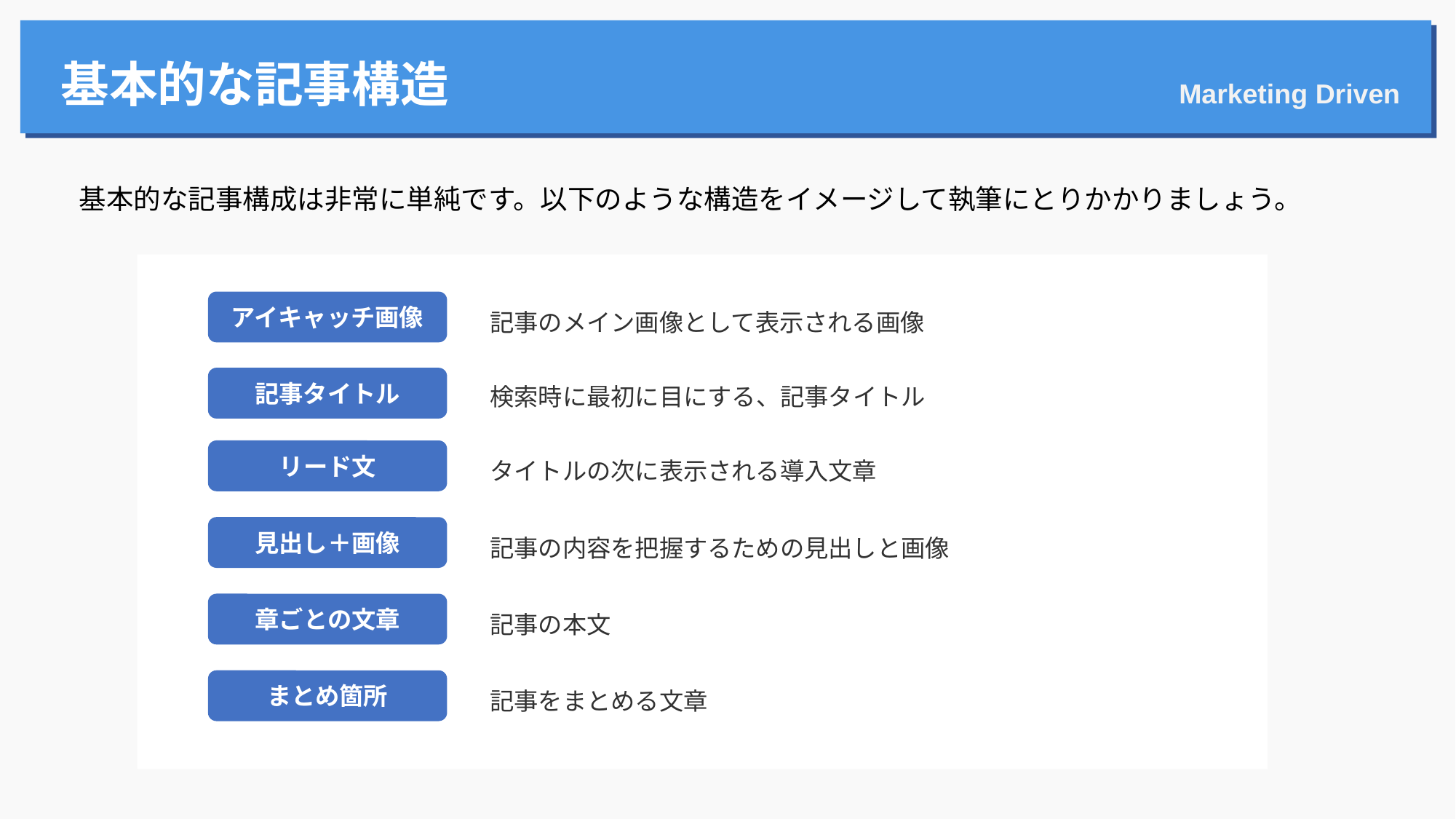

Marketing Driven
基本的な記事構造
基本的な記事構成は非常に単純です。以下のような構造をイメージして執筆にとりかかりましょう。

アイキャッチ画像
記事のメイン画像として表示される画像
記事タイトル
検索時に最初に目にする、記事タイトル
リード文
タイトルの次に表示される導入文章
見出し＋画像
記事の内容を把握するための見出しと画像
章ごとの文章
記事の本文
まとめ箇所
記事をまとめる文章